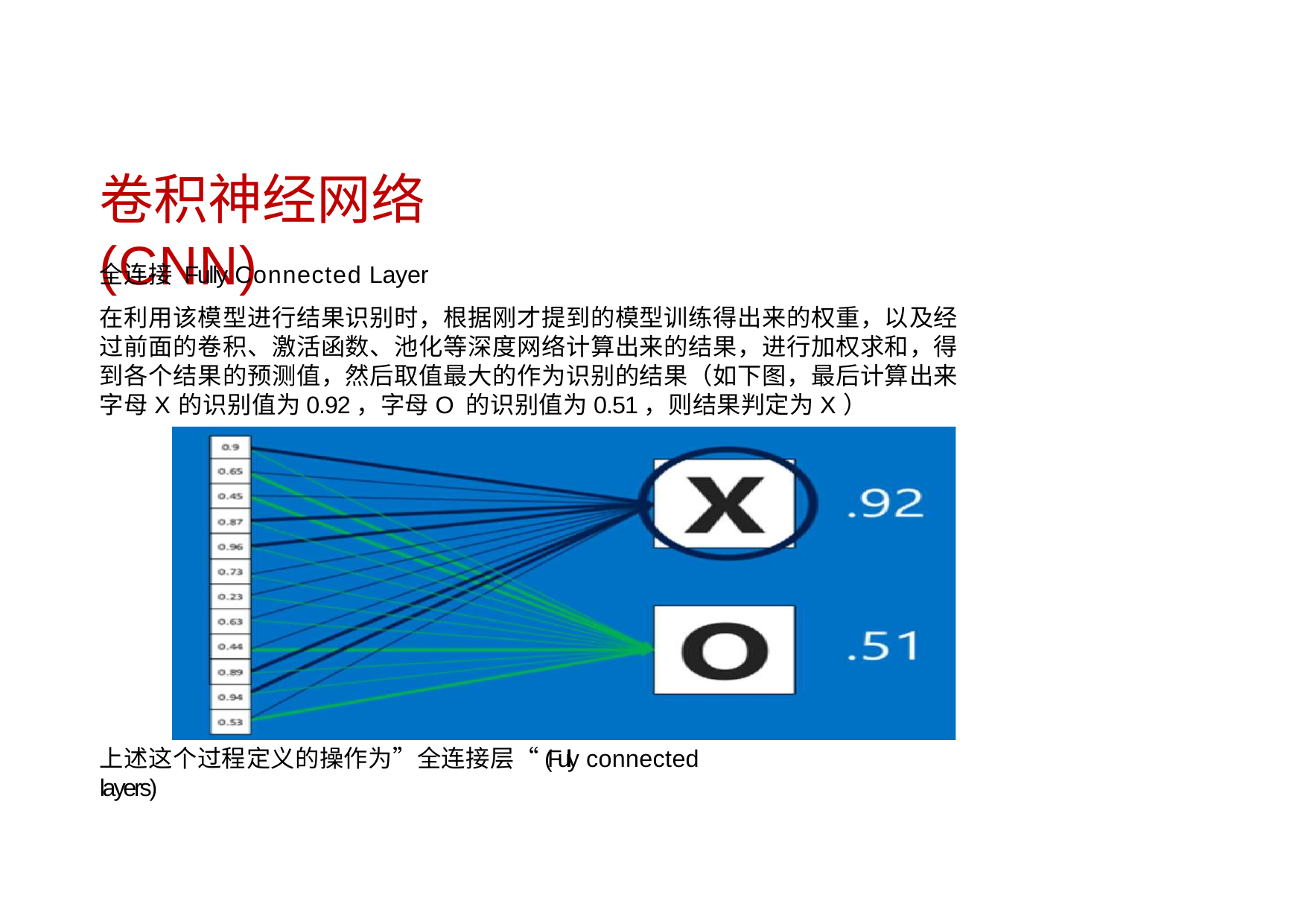

# 卷积神经网络(CNN)
全连接 Fully Connected Layer
在利用该模型进行结果识别时，根据刚才提到的模型训练得出来的权重，以及经 过前面的卷积、激活函数、池化等深度网络计算出来的结果，进行加权求和，得 到各个结果的预测值，然后取值最大的作为识别的结果（如下图，最后计算出来 字母X的识别值为0.92，字母O的识别值为0.51，则结果判定为X）

上述这个过程定义的操作为”全连接层“(Fully connected layers)